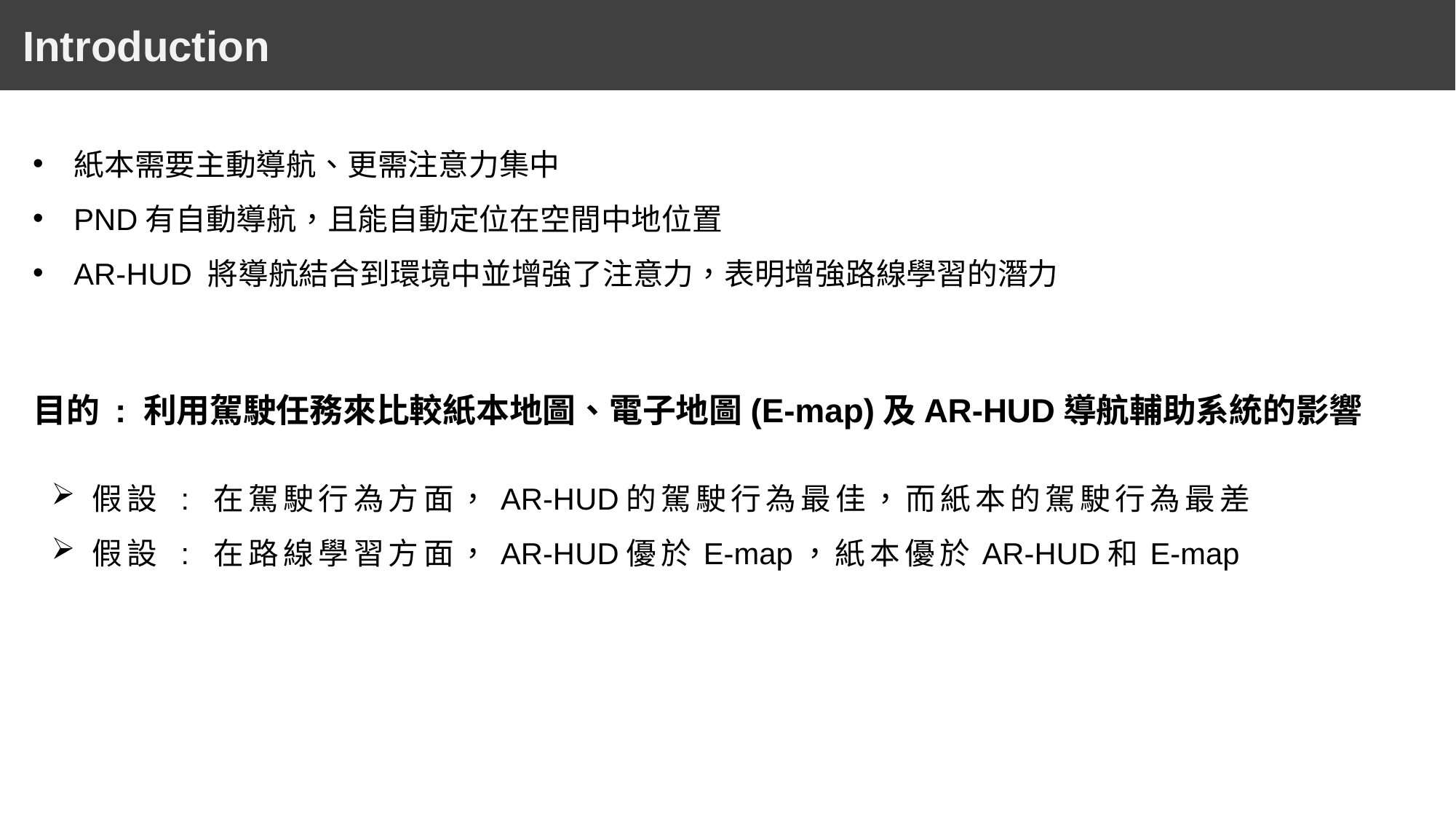

Introduction
紙本需要主動導航、更需注意力集中
PND有自動導航，且能自動定位在空間中地位置
AR-HUD 將導航結合到環境中並增強了注意力，表明增強路線學習的潛力
目的 : 利用駕駛任務來比較紙本地圖、電子地圖(E-map)及AR-HUD導航輔助系統的影響
假設 : 在駕駛行為方面，AR-HUD的駕駛行為最佳，而紙本的駕駛行為最差
假設 : 在路線學習方面，AR-HUD優於E-map，紙本優於AR-HUD和E-map